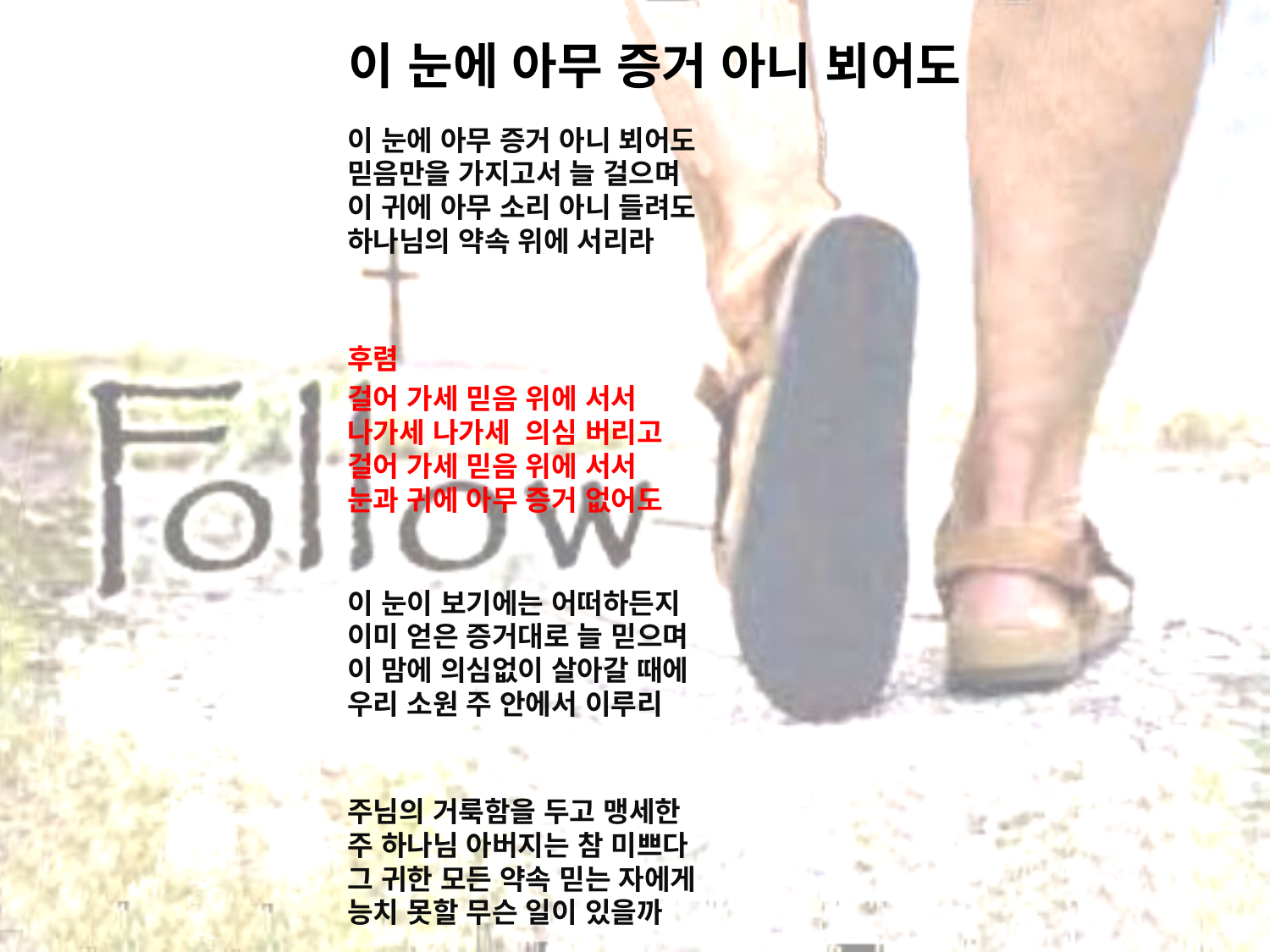

# 이 눈에 아무 증거 아니 뵈어도
이 눈에 아무 증거 아니 뵈어도
믿음만을 가지고서 늘 걸으며
이 귀에 아무 소리 아니 들려도
하나님의 약속 위에 서리라

후렴
걸어 가세 믿음 위에 서서
나가세 나가세  의심 버리고
걸어 가세 믿음 위에 서서
눈과 귀에 아무 증거 없어도

이 눈이 보기에는 어떠하든지
이미 얻은 증거대로 늘 믿으며
이 맘에 의심없이 살아갈 때에
우리 소원 주 안에서 이루리
주님의 거룩함을 두고 맹세한
주 하나님 아버지는 참 미쁘다
그 귀한 모든 약속 믿는 자에게
능치 못할 무슨 일이 있을까